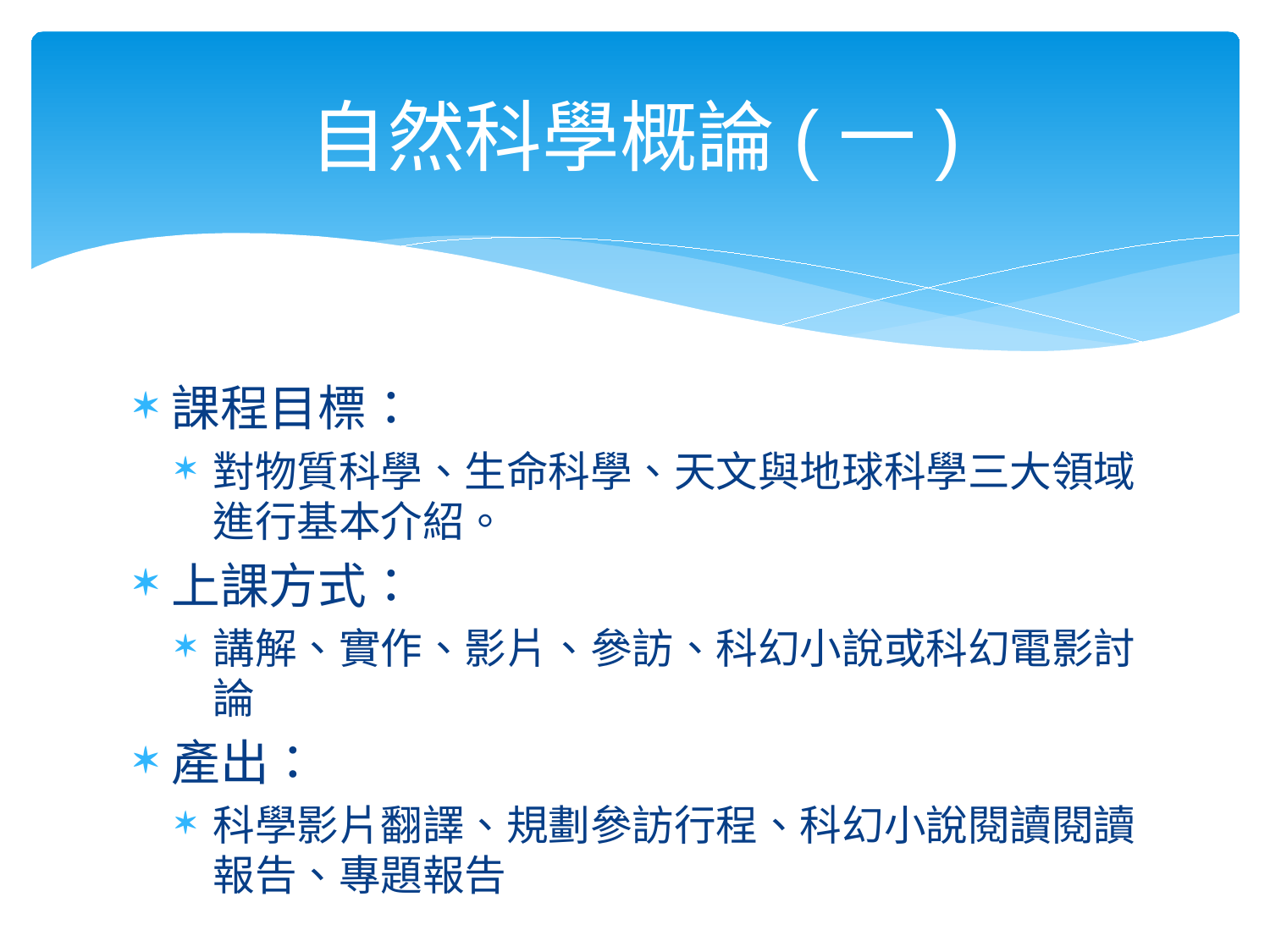

# 自然科學概論(一)
課程目標：
對物質科學、生命科學、天文與地球科學三大領域進行基本介紹。
上課方式：
講解、實作、影片、參訪、科幻小說或科幻電影討論
產出：
科學影片翻譯、規劃參訪行程、科幻小說閱讀閱讀報告、專題報告